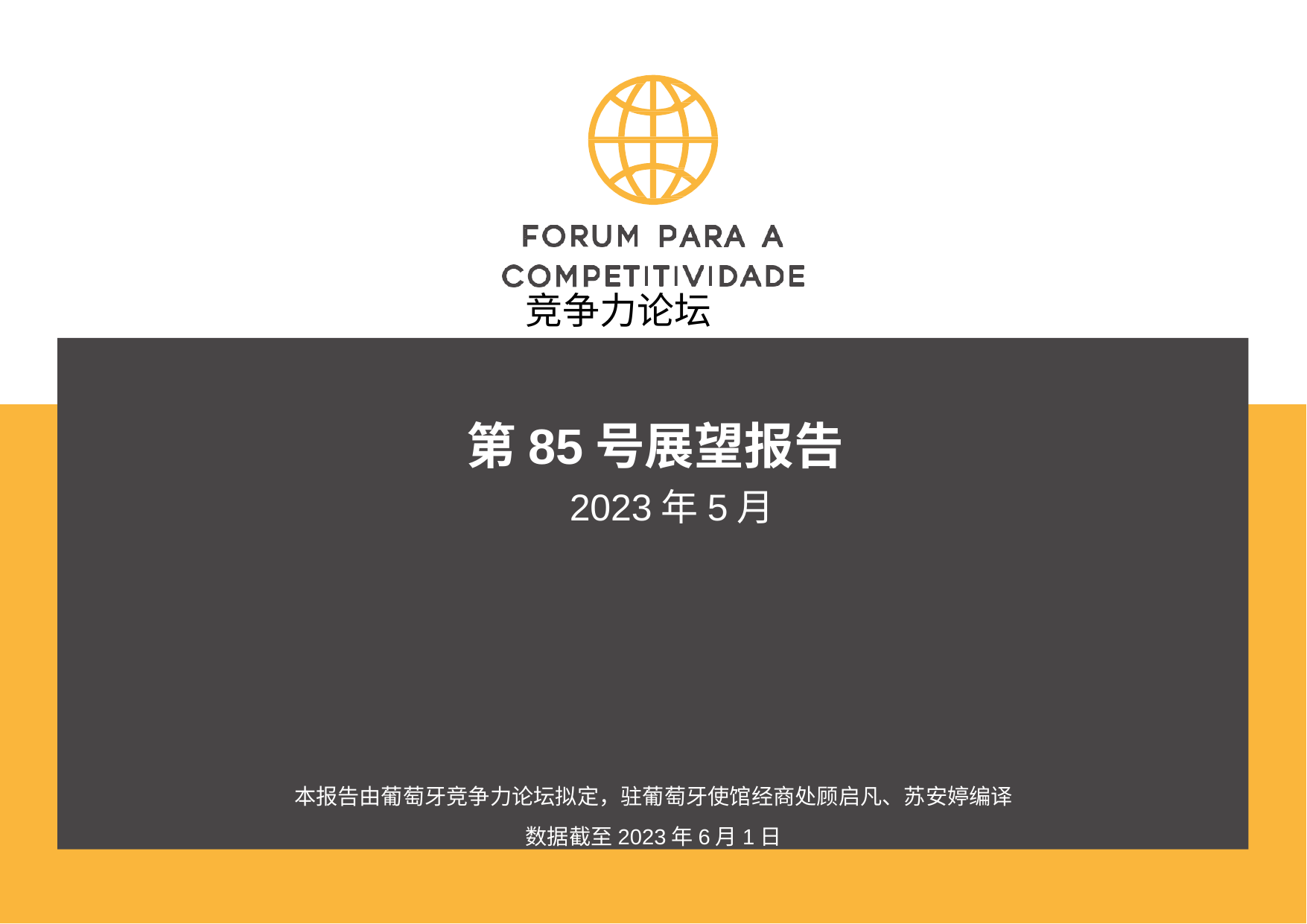

竞争力论坛

本报告由葡萄牙竞争力论坛拟定，驻葡萄牙使馆经商处顾启凡、苏安婷编译
数据截至2023年6月1日

第85号展望报告

2023年5月